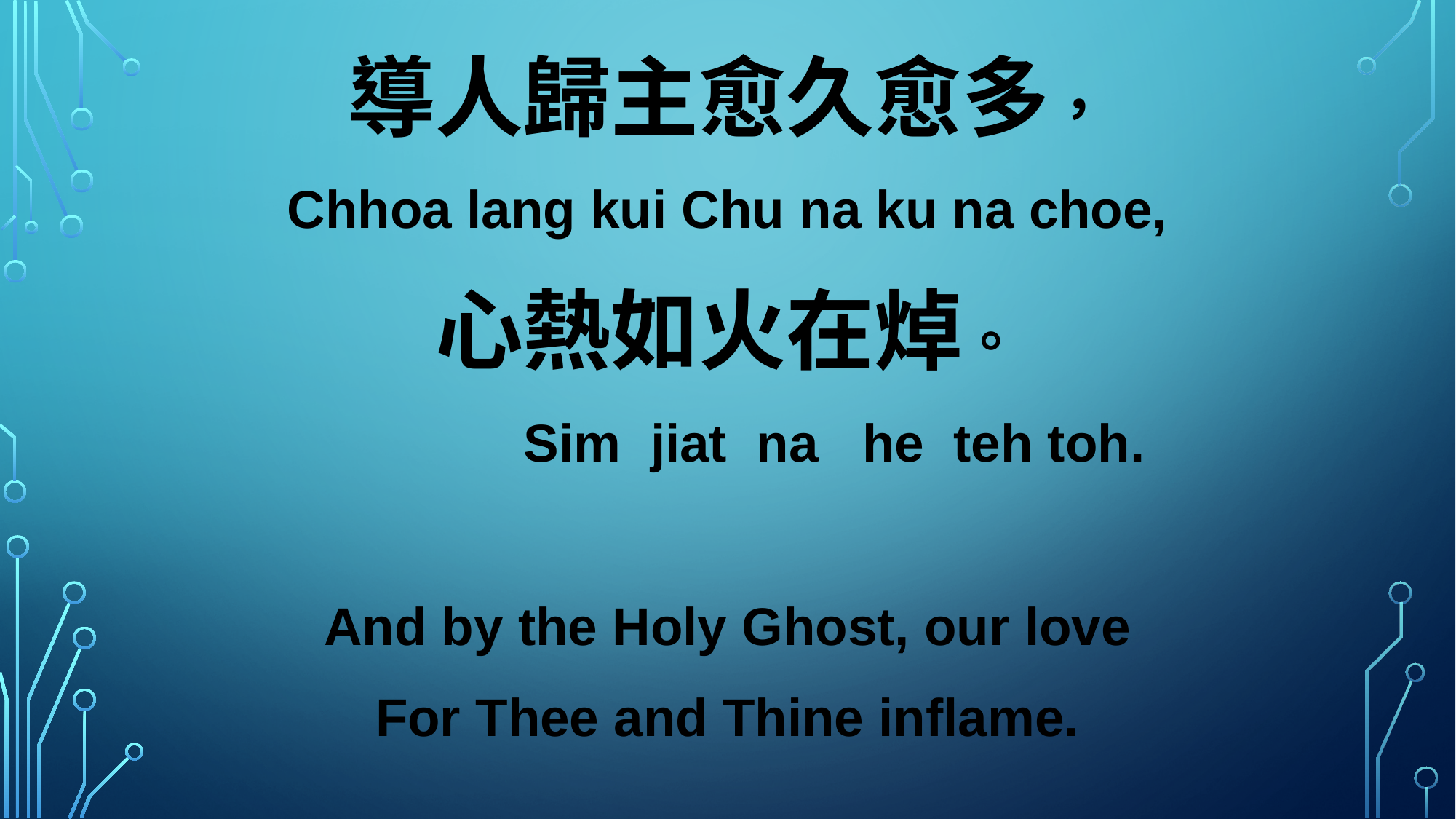

導人歸主愈久愈多，
Chhoa lang kui Chu na ku na choe,
心熱如火在焯。
                            Sim  jiat  na   he  teh toh.

And by the Holy Ghost, our love
For Thee and Thine inflame.